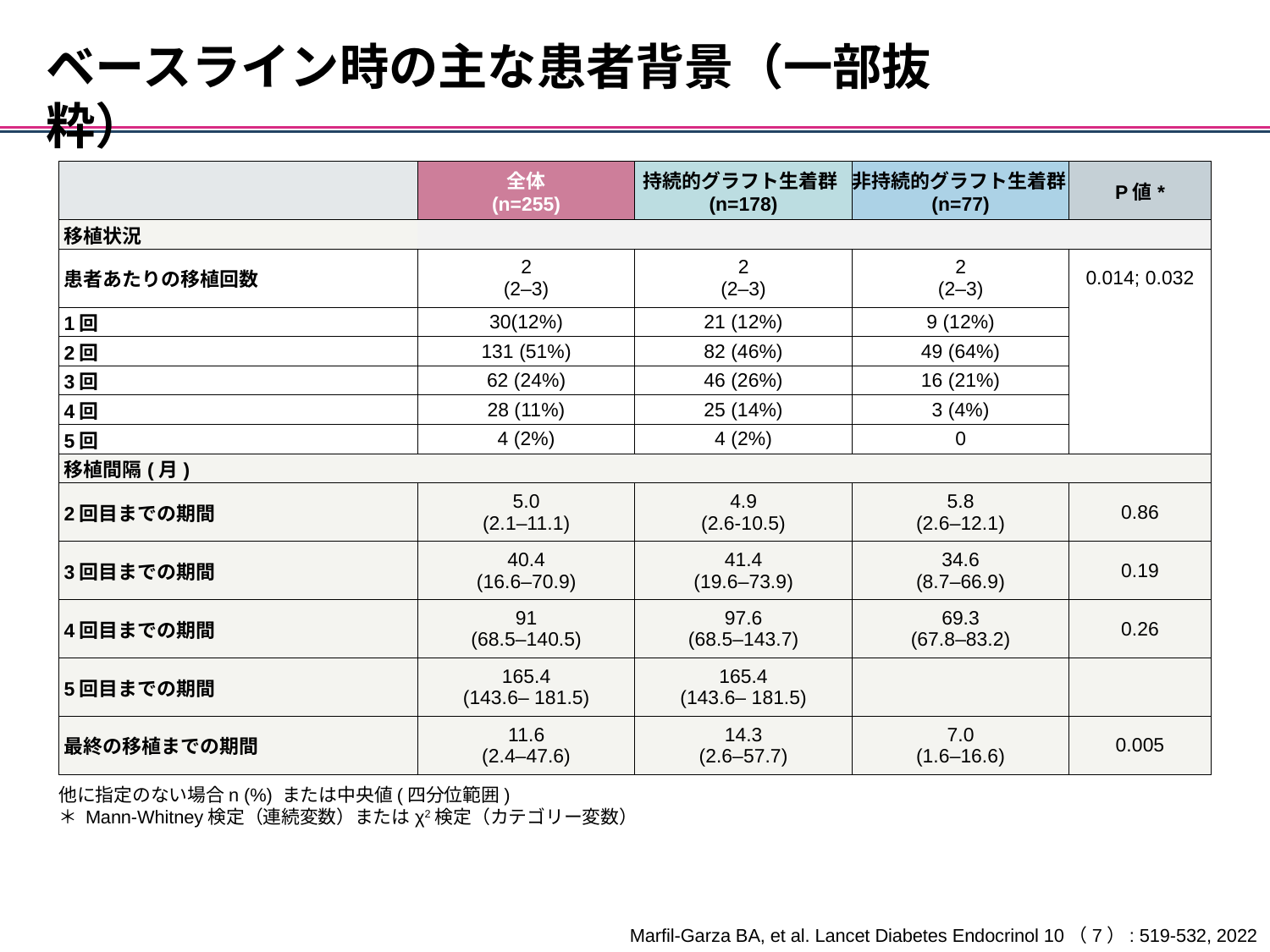

ベースライン時の主な患者背景（一部抜粋）
|  | 全体 (n=255) | 持続的グラフト生着群(n=178) | 非持続的グラフト生着群(n=77) | P値\* |
| --- | --- | --- | --- | --- |
| 移植状況 |  |  |  |  |
| 患者あたりの移植回数 | 2 (2–3) | 2 (2–3) | 2 (2–3) | 0.014; 0.032 |
| 1回 | 30(12%) | 21 (12%) | 9 (12%) |  |
| 2回 | 131 (51%) | 82 (46%) | 49 (64%) |  |
| 3回 | 62 (24%) | 46 (26%) | 16 (21%) |  |
| 4回 | 28 (11%) | 25 (14%) | 3 (4%) |  |
| 5回 | 4 (2%) | 4 (2%) | 0 |  |
| 移植間隔(月) |  |  |  |  |
| 2回目までの期間 | 5.0 (2.1–11.1) | 4.9 (2.6-10.5) | 5.8 (2.6–12.1) | 0.86 |
| 3回目までの期間 | 40.4 (16.6–70.9) | 41.4 (19.6–73.9) | 34.6 (8.7–66.9) | 0.19 |
| 4回目までの期間 | 91 (68.5–140.5) | 97.6 (68.5–143.7) | 69.3 (67.8–83.2) | 0.26 |
| 5回目までの期間 | 165.4 (143.6– 181.5) | 165.4 (143.6– 181.5) |  |  |
| 最終の移植までの期間 | 11.6 (2.4–47.6) | 14.3 (2.6–57.7) | 7.0 (1.6–16.6) | 0.005 |
他に指定のない場合n (%) または中央値(四分位範囲)
＊ Mann-Whitney検定（連続変数）またはχ2検定（カテゴリー変数）
Marfil-Garza BA, et al. Lancet Diabetes Endocrinol 10（7）: 519-532, 2022